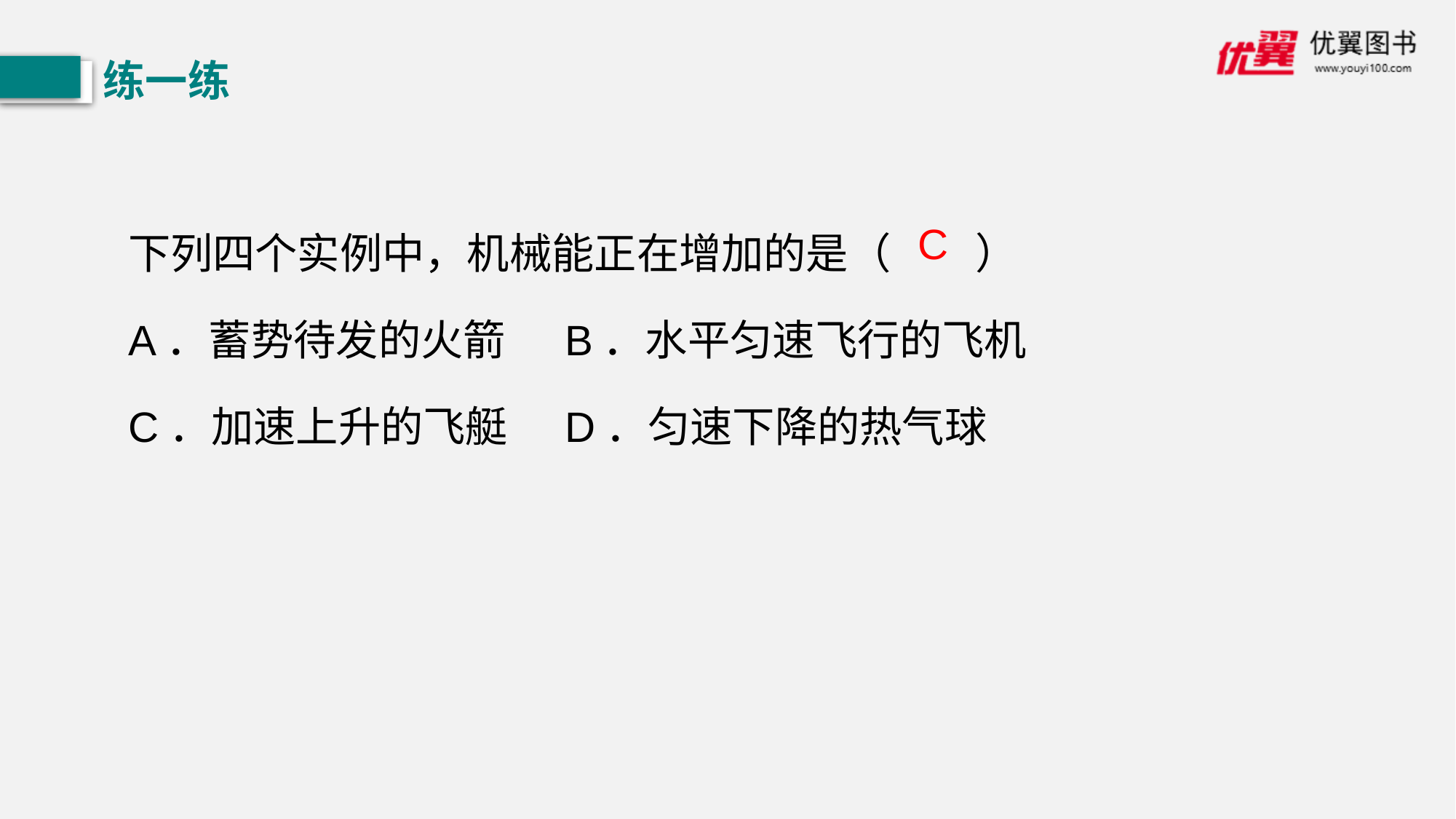

练一练

下列四个实例中，机械能正在增加的是（　　）
A．蓄势待发的火箭	B．水平匀速飞行的飞机
C．加速上升的飞艇	D．匀速下降的热气球

C